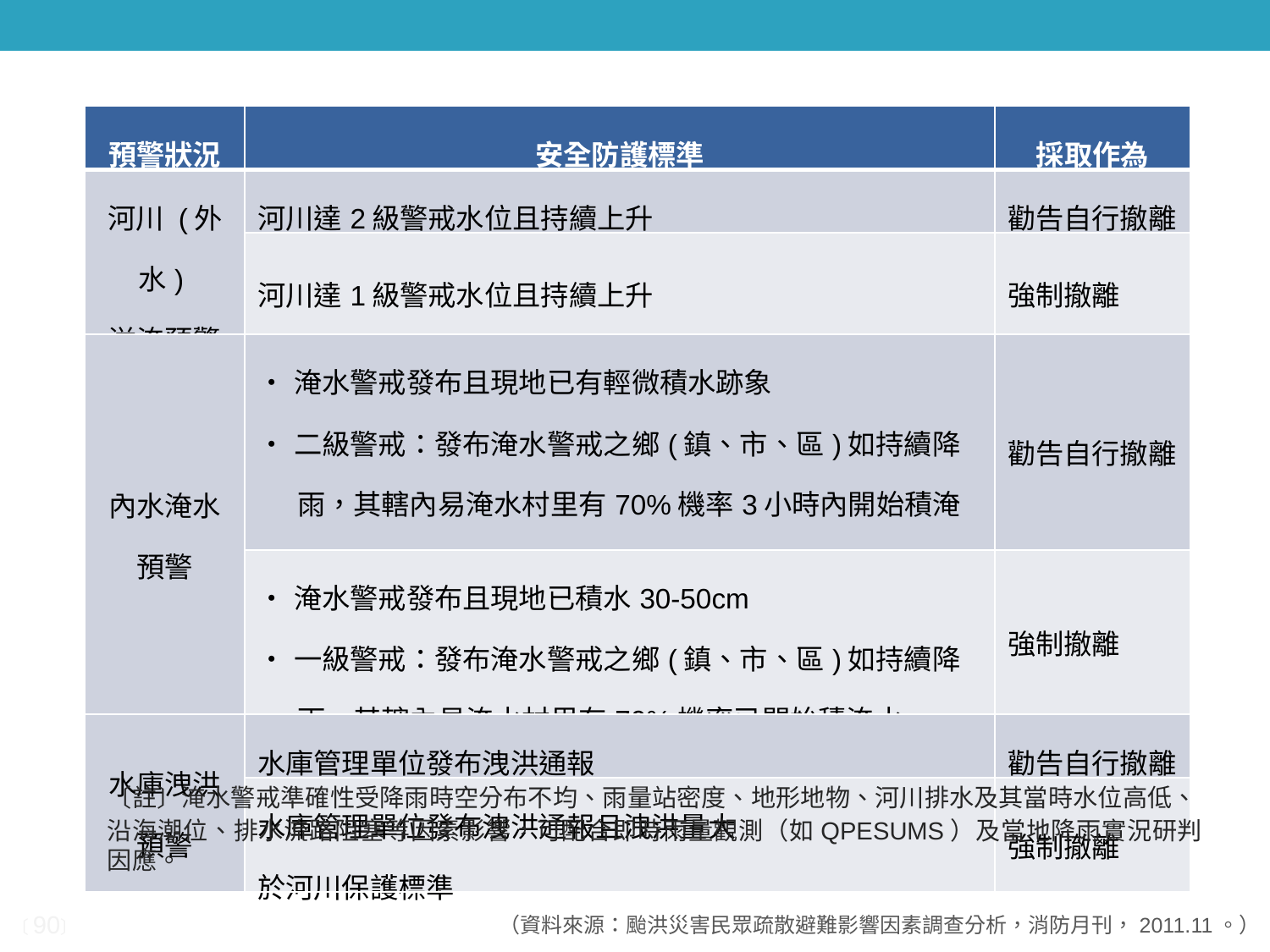

| 預警狀況 | 安全防護標準 | 採取作為 |
| --- | --- | --- |
| 河川 (外水) 溢淹預警 | 河川達2級警戒水位且持續上升 | 勸告自行撤離 |
|  | 河川達1級警戒水位且持續上升 | 強制撤離 |
| 內水淹水 預警 | ‧淹水警戒發布且現地已有輕微積水跡象 ‧二級警戒：發布淹水警戒之鄉(鎮、市、區)如持續降雨，其轄內易淹水村里有70%機率3小時內開始積淹水。 | 勸告自行撤離 |
|  | ‧淹水警戒發布且現地已積水30-50cm ‧一級警戒：發布淹水警戒之鄉(鎮、市、區)如持續降雨，其轄內易淹水村里有70%機率已開始積淹水。 | 強制撤離 |
| 水庫洩洪 預警 | 水庫管理單位發布洩洪通報 | 勸告自行撤離 |
|  | 水庫管理單位發布洩洪通報且洩洪量大 於河川保護標準 | 強制撤離 |
〔註〕淹水警戒準確性受降雨時空分布不均、雨量站密度、地形地物、河川排水及其當時水位高低、
沿海潮位、排水流路阻塞等因素影響，可配合即時雨量觀測（如QPESUMS）及當地降雨實況研判因應。
（資料來源：颱洪災害民眾疏散避難影響因素調查分析，消防月刊，2011.11。）